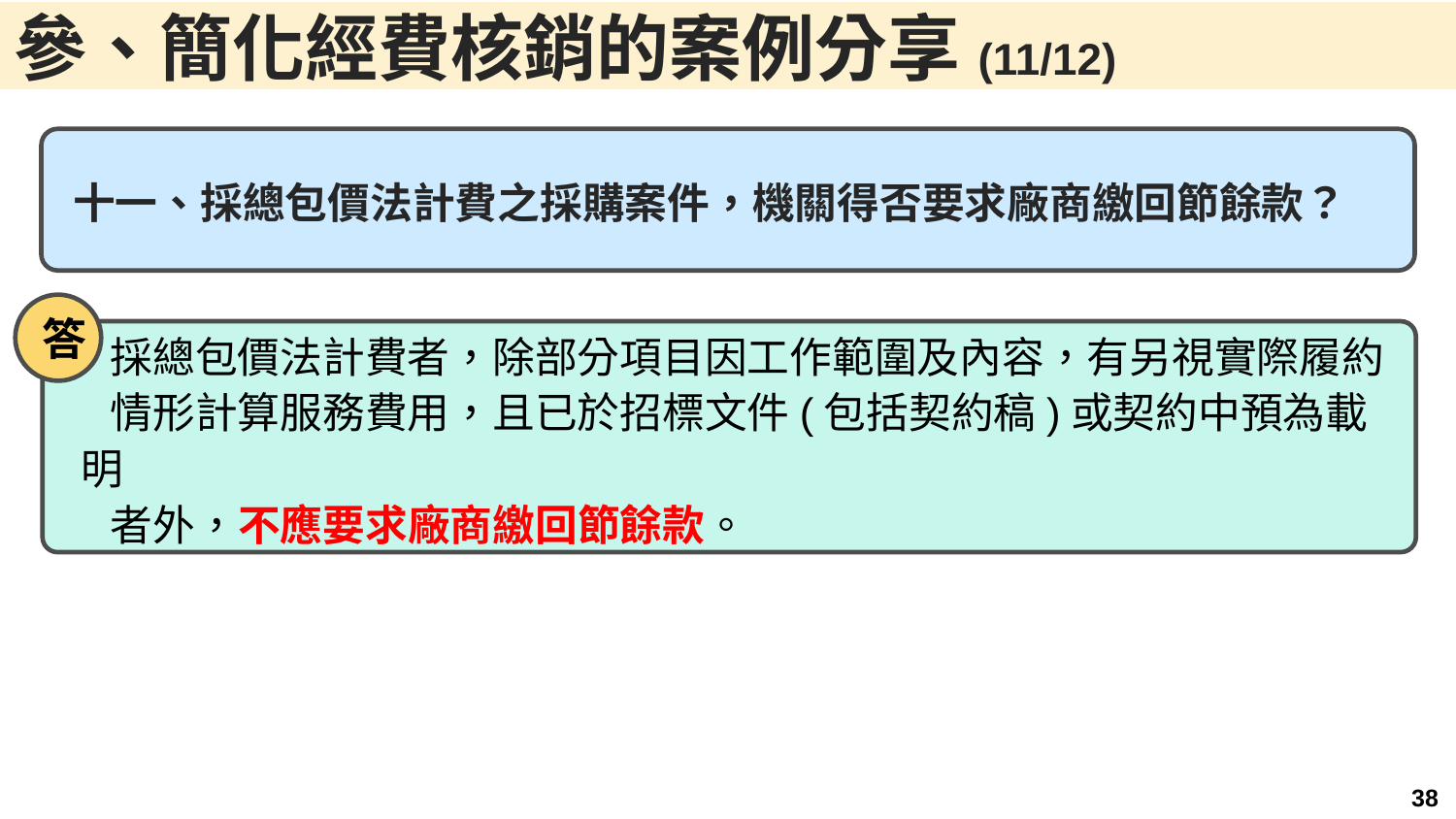

參、簡化經費核銷的案例分享(11/12)

十一、採總包價法計費之採購案件，機關得否要求廠商繳回節餘款？
答

  採總包價法計費者，除部分項目因工作範圍及內容，有另視實際履約
  情形計算服務費用，且已於招標文件(包括契約稿)或契約中預為載明
  者外，不應要求廠商繳回節餘款。
38